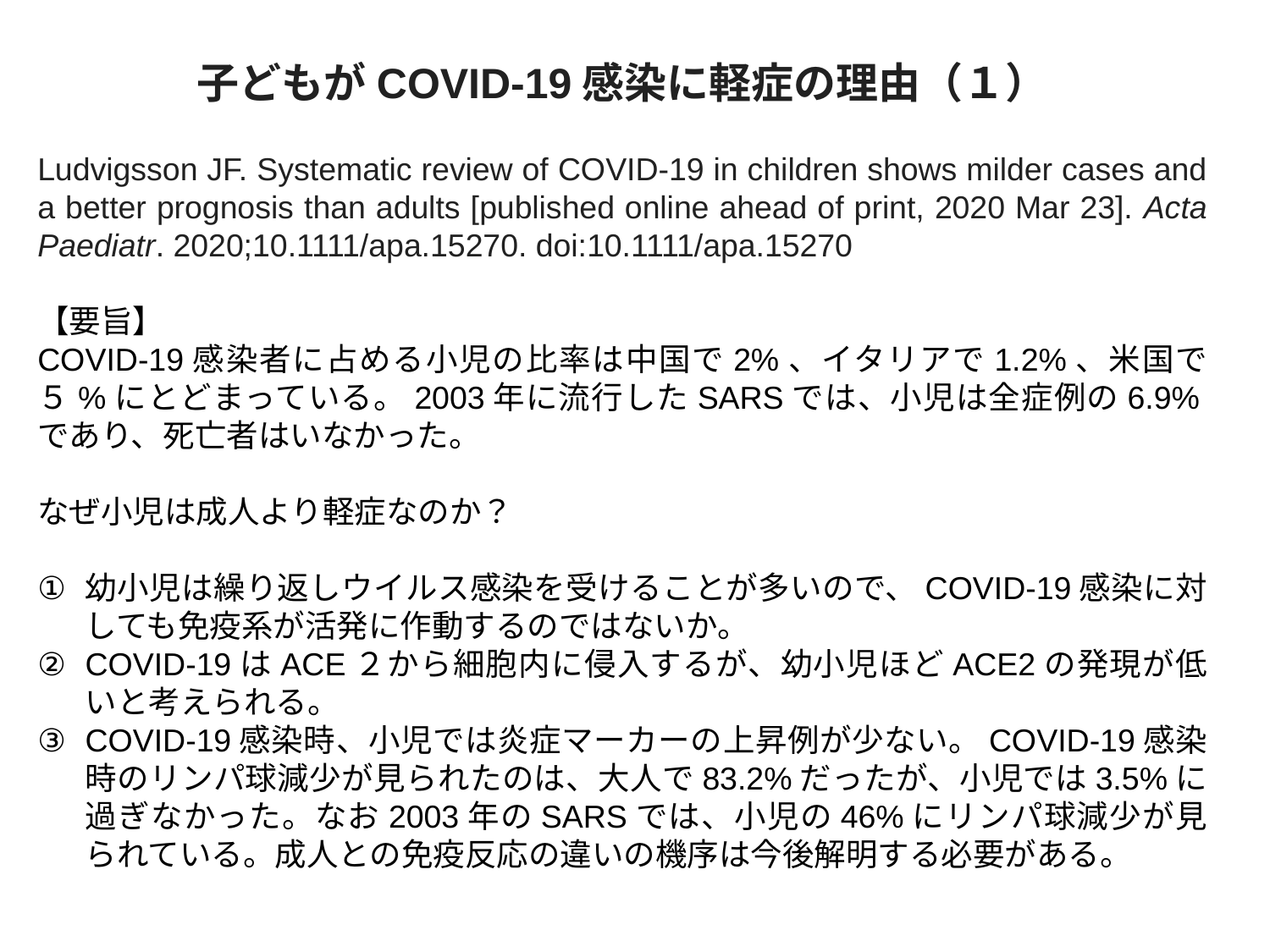

子どもがCOVID-19感染に軽症の理由（１）

Ludvigsson JF. Systematic review of COVID-19 in children shows milder cases and a better prognosis than adults [published online ahead of print, 2020 Mar 23]. Acta Paediatr. 2020;10.1111/apa.15270. doi:10.1111/apa.15270

【要旨】
COVID-19感染者に占める小児の比率は中国で2%、イタリアで1.2%、米国で５%にとどまっている。2003年に流行したSARSでは、小児は全症例の6.9%であり、死亡者はいなかった。

なぜ小児は成人より軽症なのか？

幼小児は繰り返しウイルス感染を受けることが多いので、COVID-19感染に対しても免疫系が活発に作動するのではないか。
COVID-19はACE２から細胞内に侵入するが、幼小児ほどACE2の発現が低いと考えられる。
COVID-19感染時、小児では炎症マーカーの上昇例が少ない。COVID-19感染時のリンパ球減少が見られたのは、大人で83.2%だったが、小児では3.5%に過ぎなかった。なお2003年のSARSでは、小児の46%にリンパ球減少が見られている。成人との免疫反応の違いの機序は今後解明する必要がある。